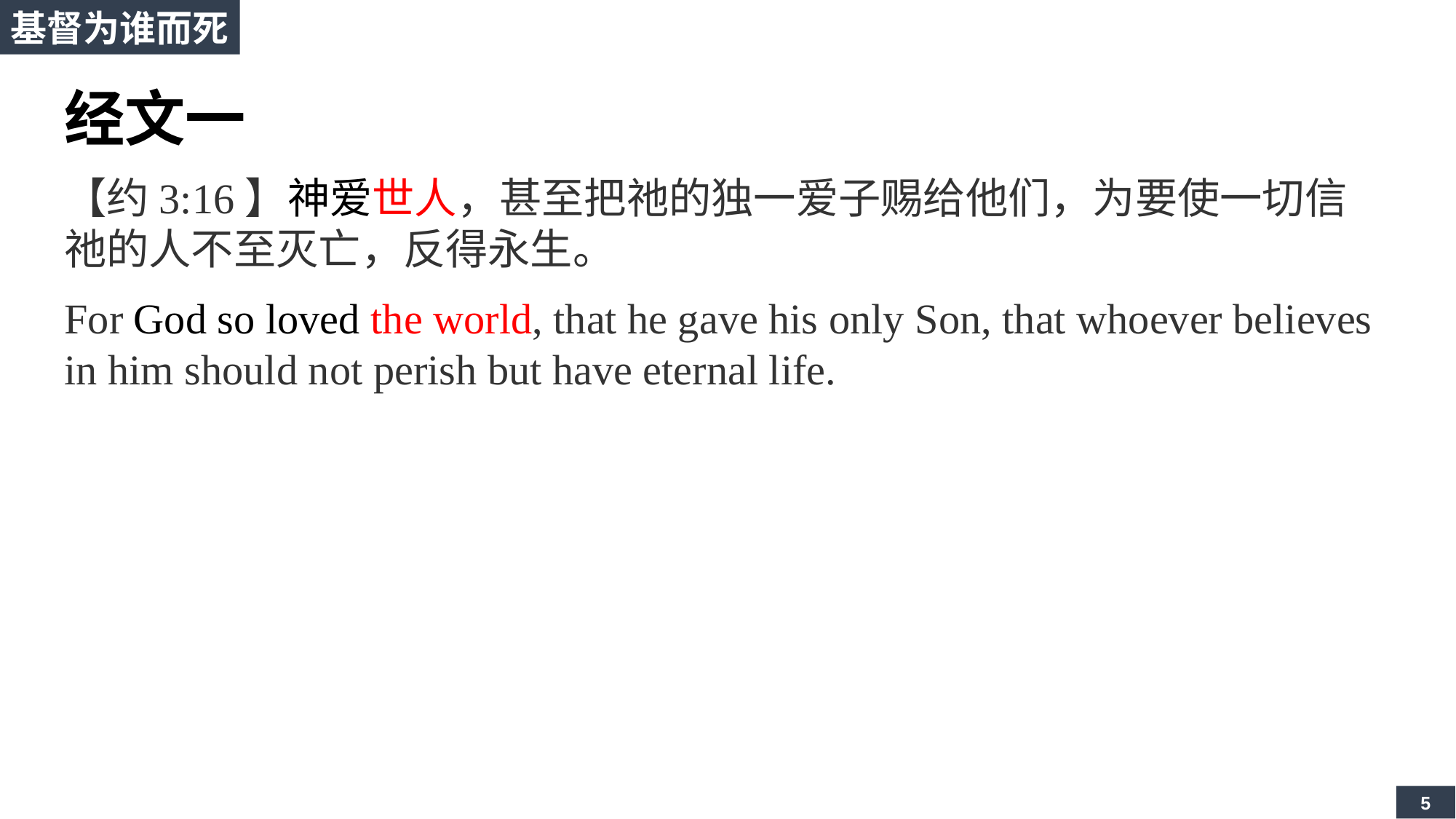

基督为谁而死
经文一
【约3:16】神爱世人，甚至把祂的独一爱子赐给他们，为要使一切信祂的人不至灭亡，反得永生。
For God so loved the world, that he gave his only Son, that whoever believes in him should not perish but have eternal life.
5